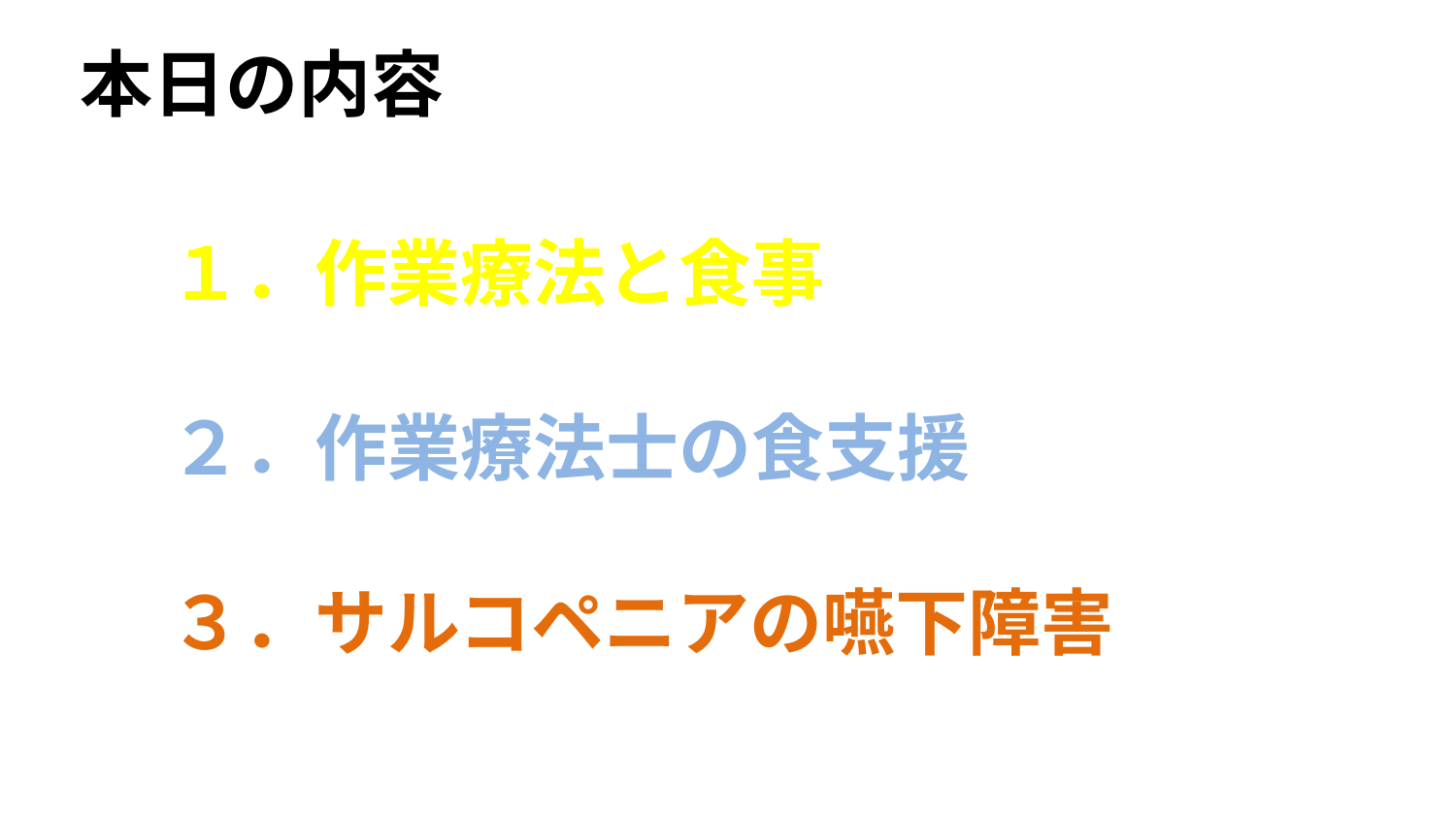

本日の内容
１．作業療法と食事

２．作業療法士の食支援

３．サルコペニアの嚥下障害